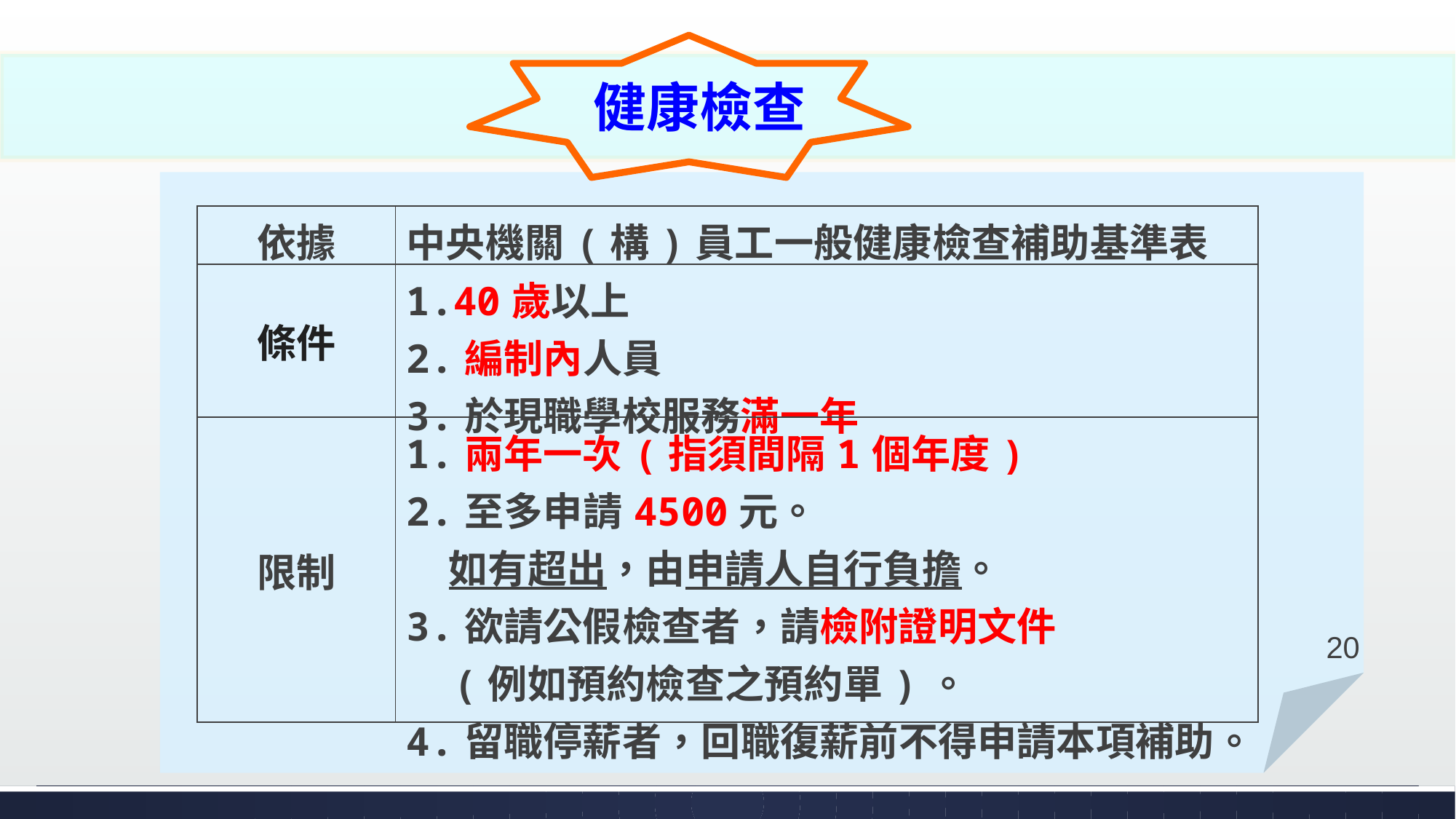

健康檢查

| 依據 | 中央機關(構)員工一般健康檢查補助基準表 |
| --- | --- |
| 條件 | 1.40歲以上 2.編制內人員 3.於現職學校服務滿一年 |
| 限制 | 1.兩年一次(指須間隔1個年度) 2.至多申請4500元。 如有超出，由申請人自行負擔。 3.欲請公假檢查者，請檢附證明文件 (例如預約檢查之預約單)。 4.留職停薪者，回職復薪前不得申請本項補助。 |

#
20